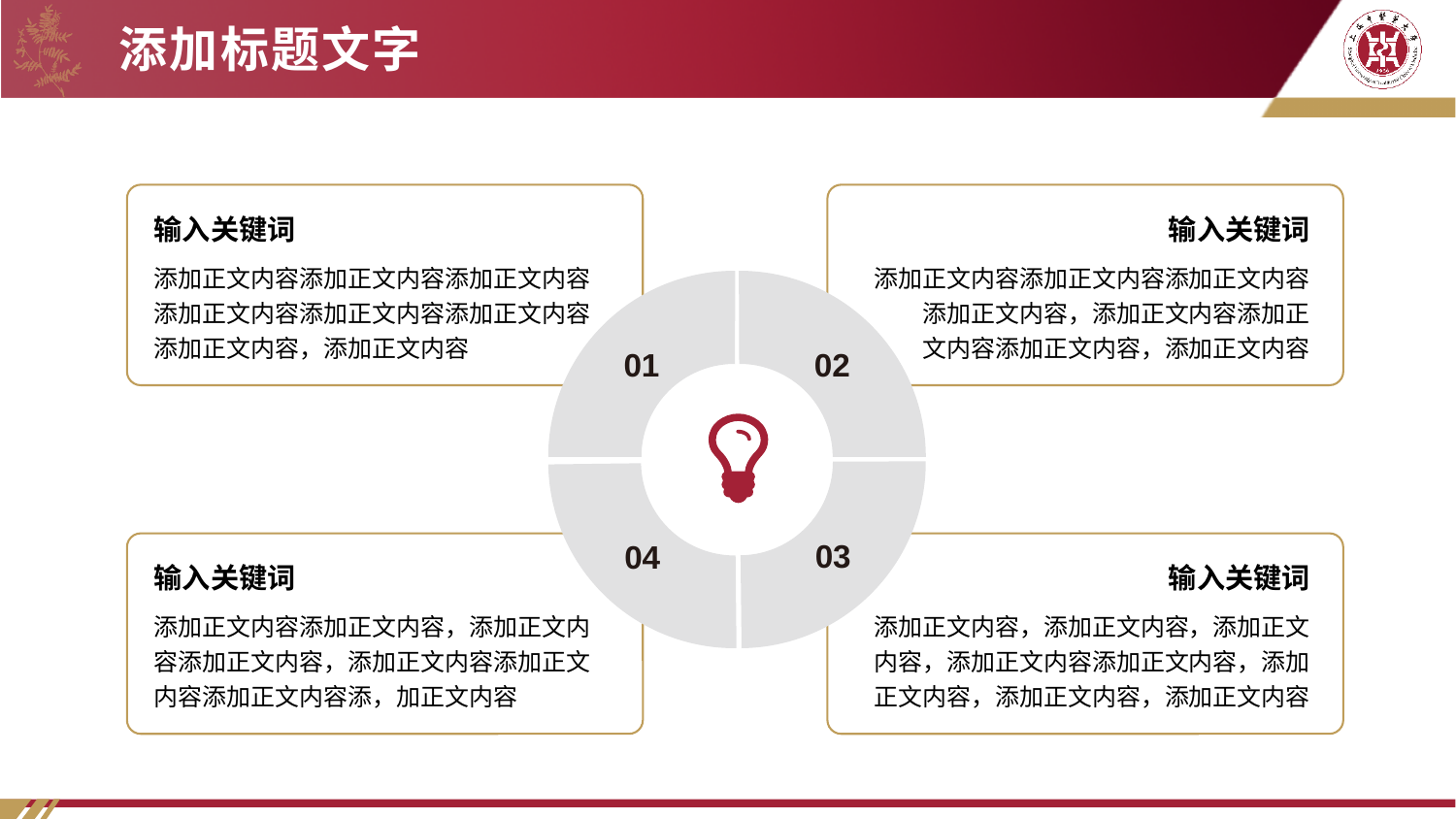

# 添加标题文字
输入关键词
添加正文内容添加正文内容添加正文内容添加正文内容添加正文内容添加正文内容
添加正文内容，添加正文内容
输入关键词
添加正文内容添加正文内容添加正文内容
        添加正文内容，添加正文内容添加正文内容添加正文内容，添加正文内容
01
02
04
03

输入关键词
添加正文内容添加正文内容，添加正文内容添加正文内容，添加正文内容添加正文内容添加正文内容添，加正文内容
输入关键词
添加正文内容，添加正文内容，添加正文内容，添加正文内容添加正文内容，添加正文内容，添加正文内容，添加正文内容